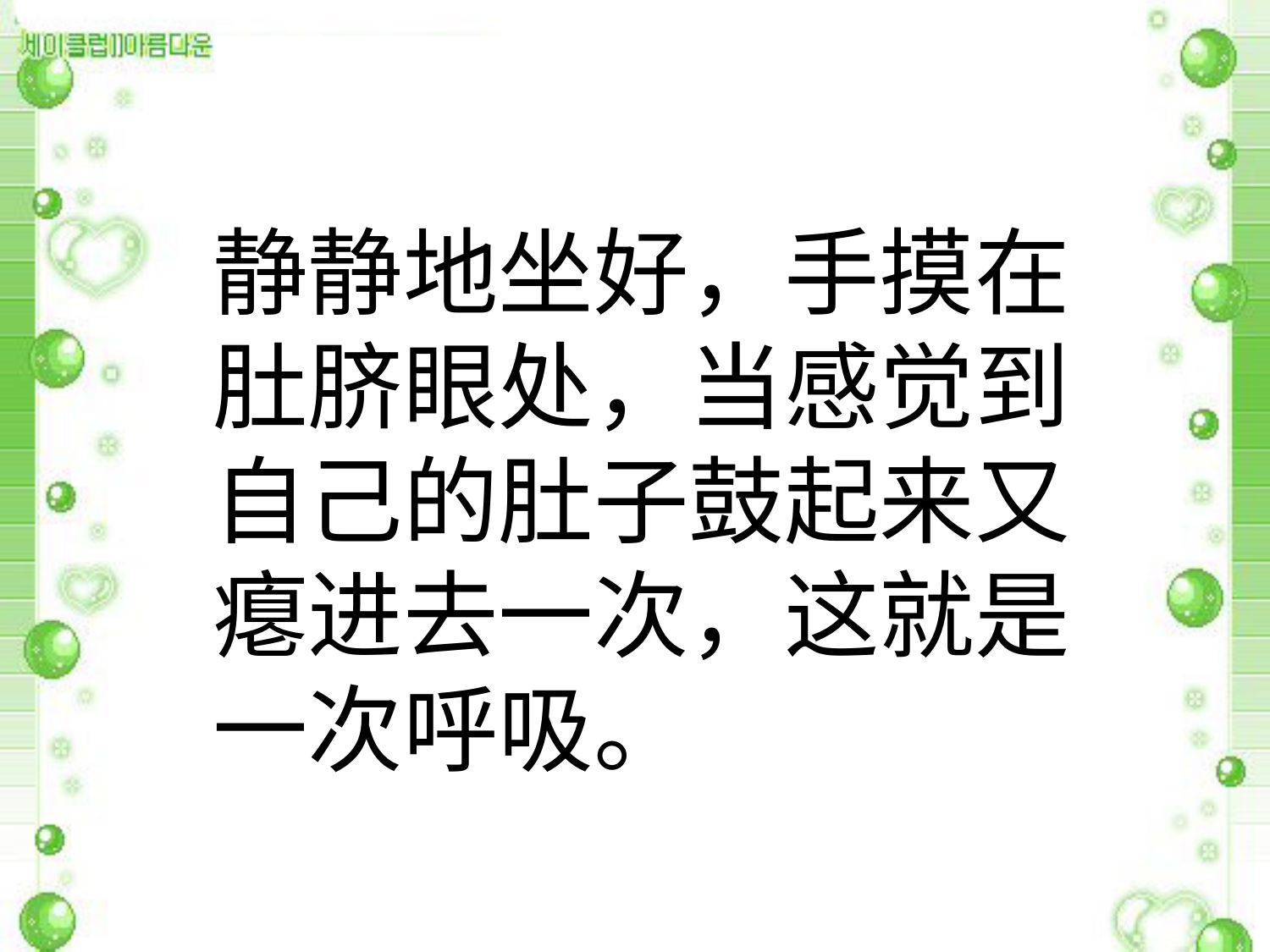

静静地坐好，手摸在肚脐眼处，当感觉到自己的肚子鼓起来又瘪进去一次，这就是一次呼吸。